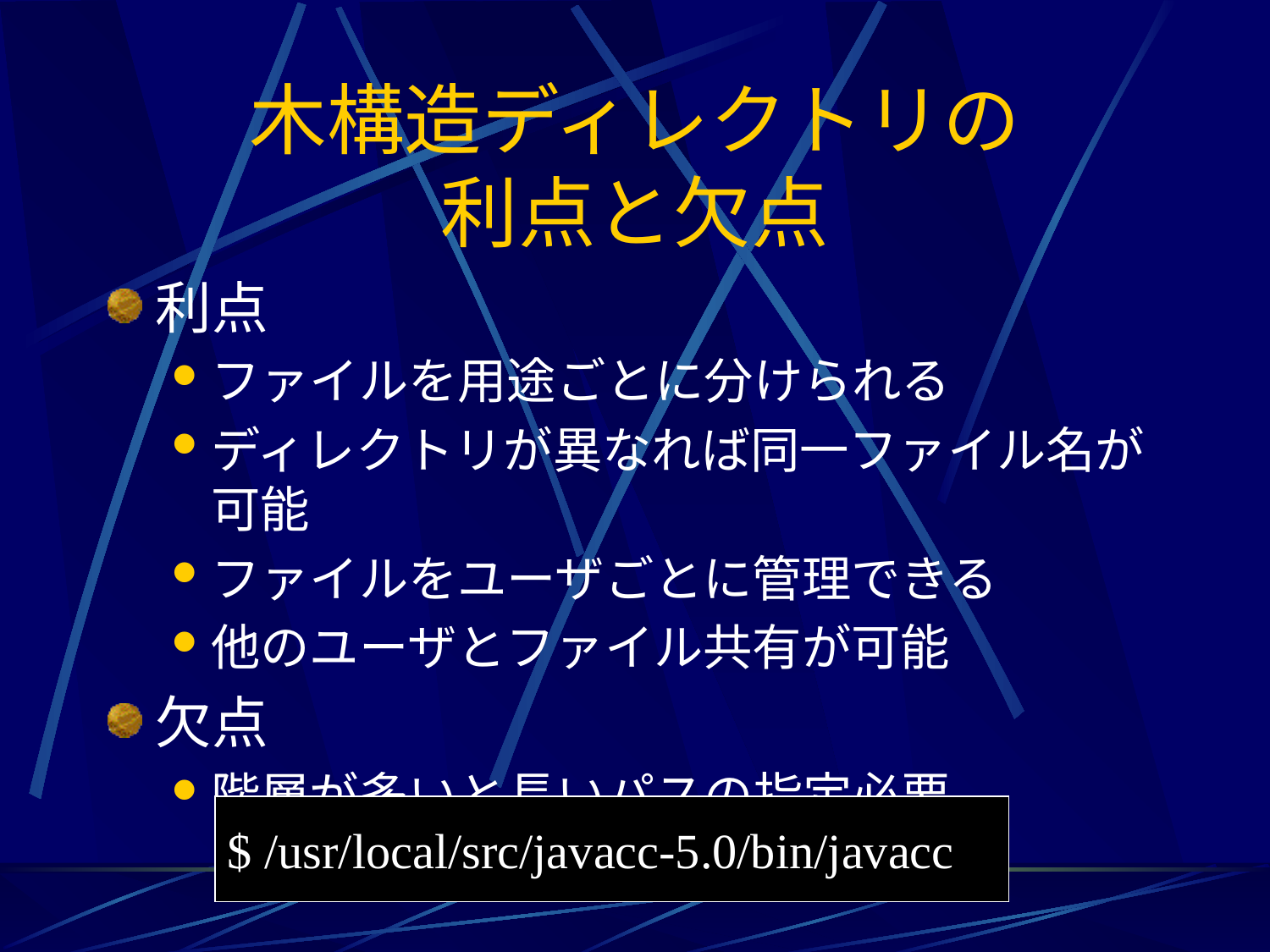

# 木構造ディレクトリの 利点と欠点
利点
ファイルを用途ごとに分けられる
ディレクトリが異なれば同一ファイル名が可能
ファイルをユーザごとに管理できる
他のユーザとファイル共有が可能
欠点
階層が多いと長いパスの指定必要
$ /usr/local/src/javacc-5.0/bin/javacc